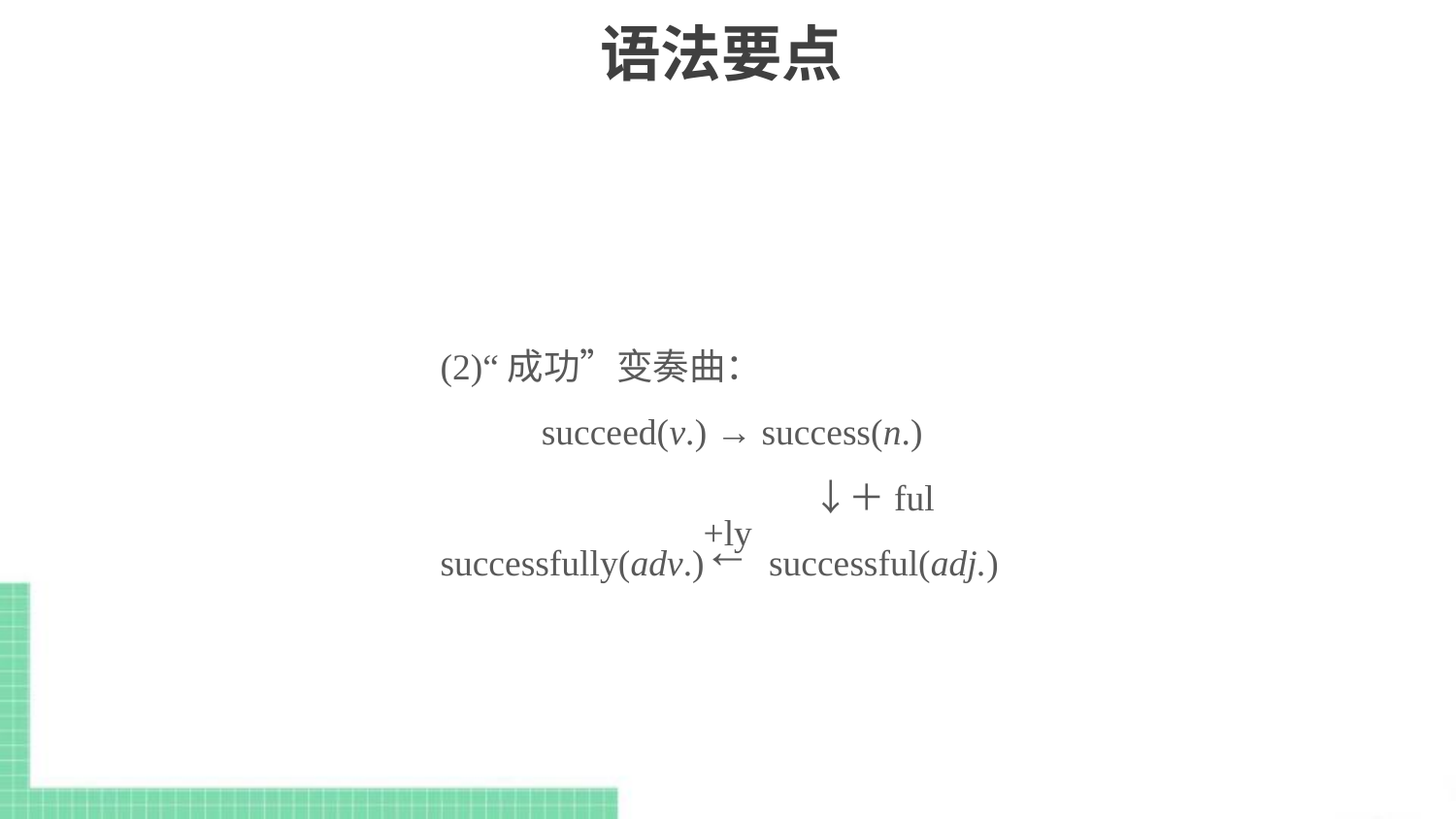

# 语法要点
       (2)“成功”变奏曲：
                  succeed(v.) → success(n.)
　　　　　　　　　　　　↓＋ful
       successfully(adv.)       successful(adj.)
+ly
↓